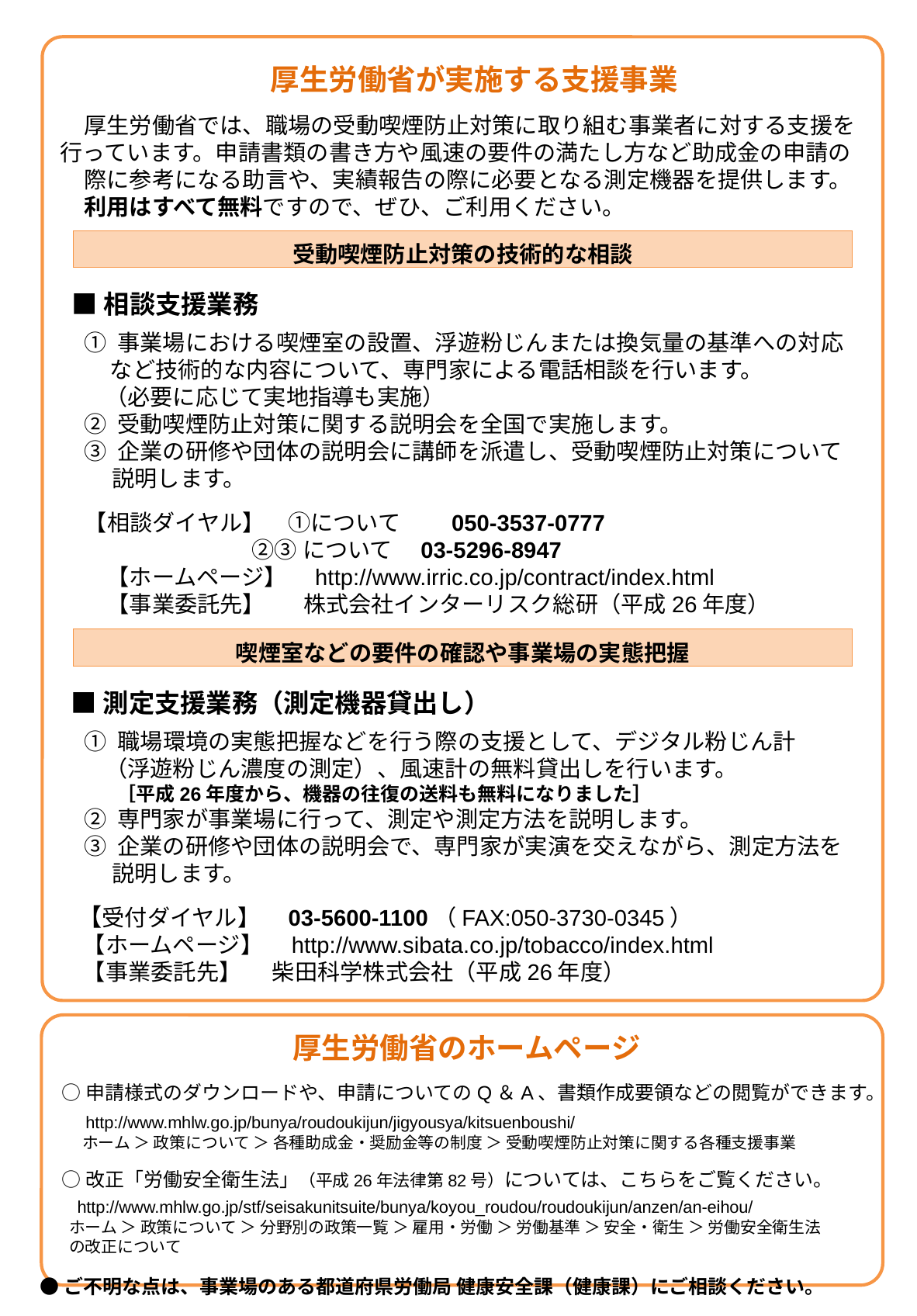

厚生労働省が実施する支援事業

厚生労働省では、職場の受動喫煙防止対策に取り組む事業者に対する支援を行っています。申請書類の書き方や風速の要件の満たし方など助成金の申請の
際に参考になる助言や、実績報告の際に必要となる測定機器を提供します。
利用はすべて無料ですので、ぜひ、ご利用ください。

  ■相談支援業務

① 事業場における喫煙室の設置、浮遊粉じんまたは換気量の基準への対応
    など技術的な内容について、専門家による電話相談を行います。
   （必要に応じて実地指導も実施）
② 受動喫煙防止対策に関する説明会を全国で実施します。
③ 企業の研修や団体の説明会に講師を派遣し、受動喫煙防止対策について
　 説明します。

　【相談ダイヤル】　①について　　050-3537-0777
②③について　03-5296-8947
　【ホームページ】　http://www.irric.co.jp/contract/index.html
　【事業委託先】  　 株式会社インターリスク総研（平成26年度）

  ■測定支援業務（測定機器貸出し）

① 職場環境の実態把握などを行う際の支援として、デジタル粉じん計
   （浮遊粉じん濃度の測定）、風速計の無料貸出しを行います。
  　［平成26年度から、機器の往復の送料も無料になりました］
② 専門家が事業場に行って、測定や測定方法を説明します。
③ 企業の研修や団体の説明会で、専門家が実演を交えながら、測定方法を
　 説明します。

     【受付ダイヤル】　03-5600-1100（FAX:050-3730-0345）
　【ホームページ】　http://www.sibata.co.jp/tobacco/index.html
　【事業委託先】      柴田科学株式会社（平成26年度）
受動喫煙防止対策の技術的な相談
喫煙室などの要件の確認や事業場の実態把握
厚生労働省のホームページ

○申請様式のダウンロードや、申請についてのQ＆A、書類作成要領などの閲覧ができます。

　http://www.mhlw.go.jp/bunya/roudoukijun/jigyousya/kitsuenboushi/
ホーム ＞ 政策について ＞ 各種助成金・奨励金等の制度 ＞ 受動喫煙防止対策に関する各種支援事業

○改正「労働安全衛生法」（平成26年法律第82号）については、こちらをご覧ください。

 http://www.mhlw.go.jp/stf/seisakunitsuite/bunya/koyou_roudou/roudoukijun/anzen/an-eihou/
 ホーム ＞ 政策について ＞ 分野別の政策一覧 ＞ 雇用・労働 ＞ 労働基準 ＞ 安全・衛生 ＞ 労働安全衛生法
 の改正について
●ご不明な点は、事業場のある都道府県労働局 健康安全課（健康課）にご相談ください。